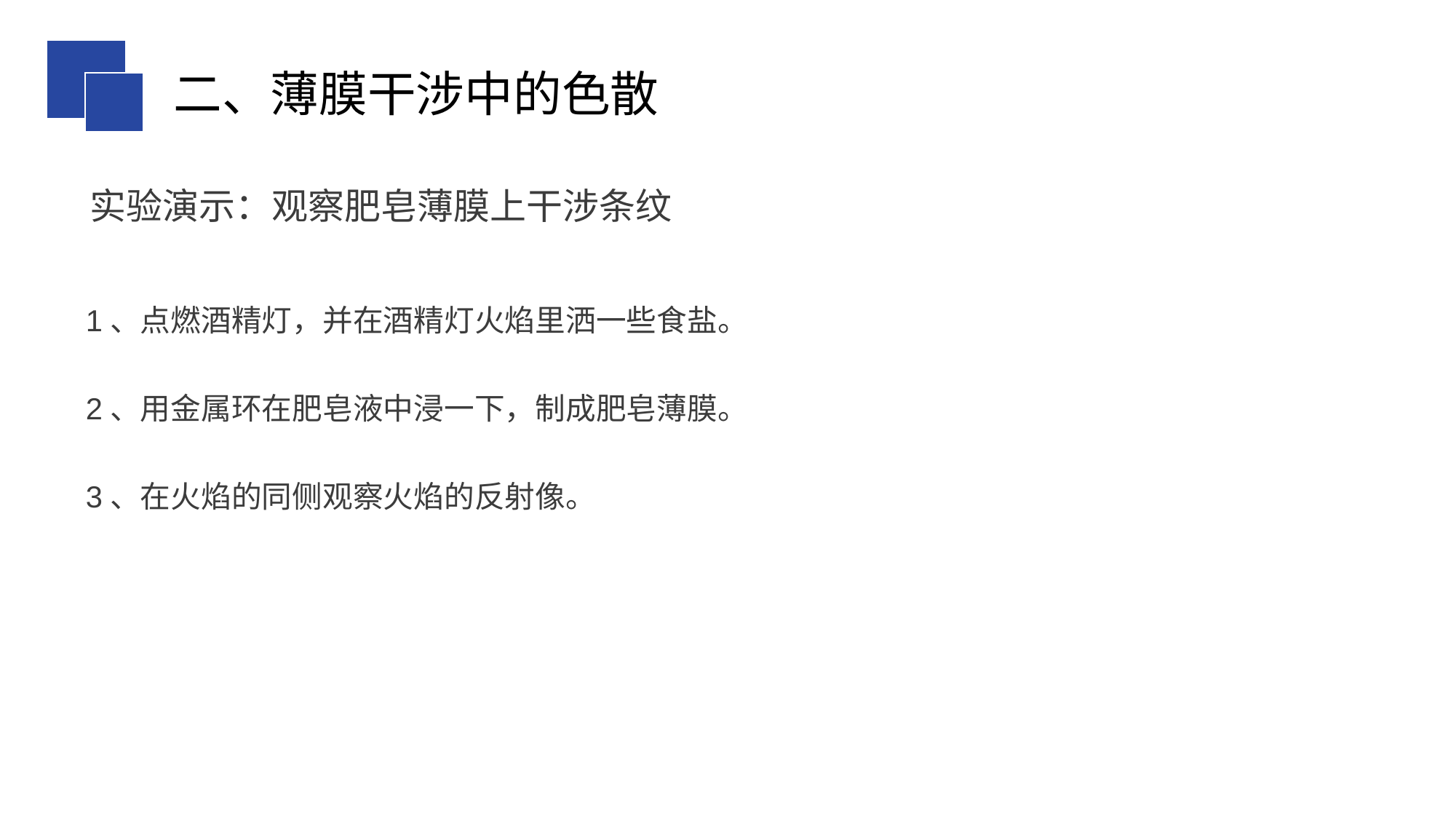

二、薄膜干涉中的色散
实验演示：观察肥皂薄膜上干涉条纹
1、点燃酒精灯，并在酒精灯火焰里洒一些食盐。
2、用金属环在肥皂液中浸一下，制成肥皂薄膜。
3、在火焰的同侧观察火焰的反射像。